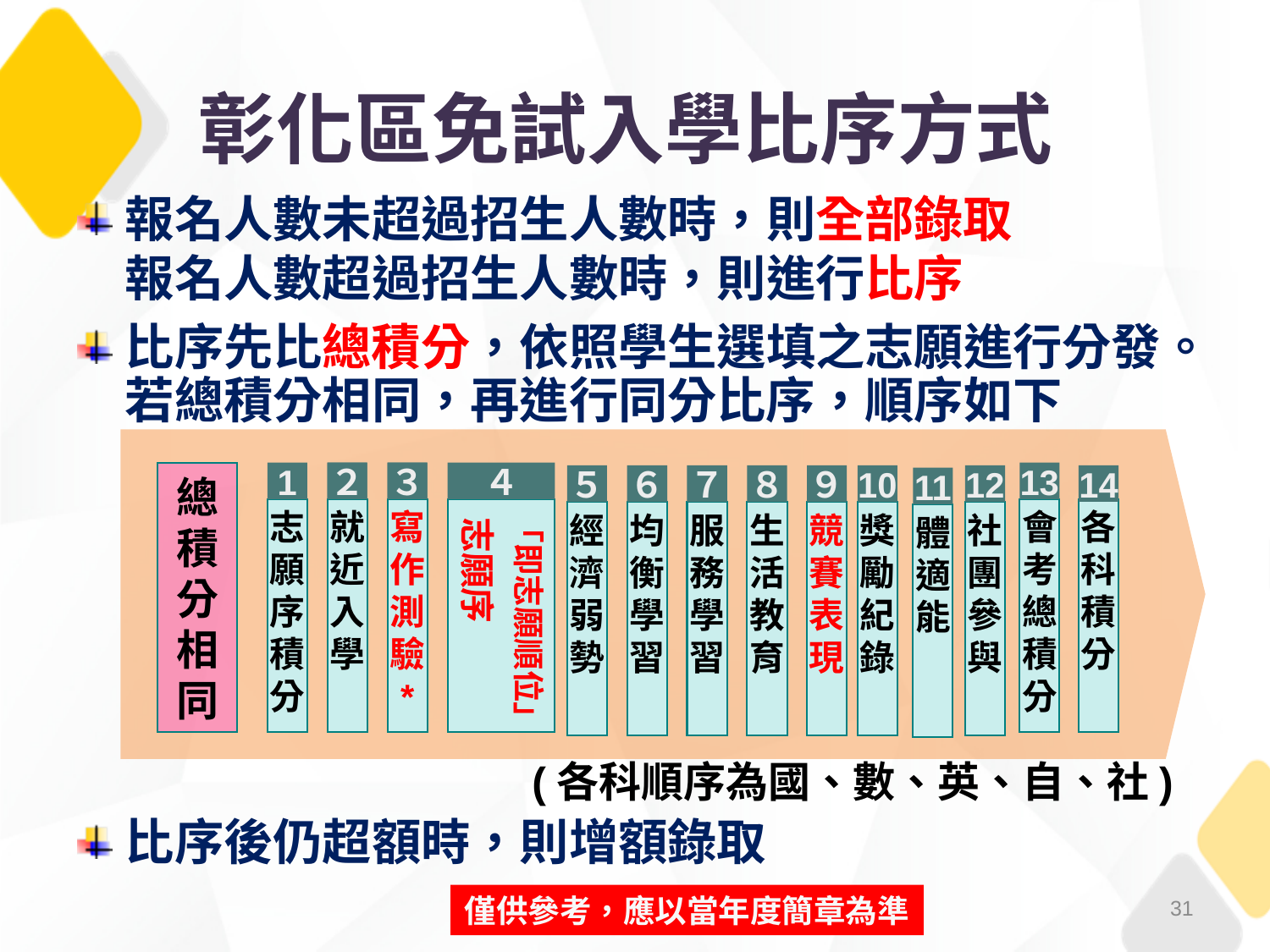

彰化區免試入學比序方式
報名人數未超過招生人數時，則全部錄取
報名人數超過招生人數時，則進行比序
比序先比總積分，依照學生選填之志願進行分發。若總積分相同，再進行同分比序，順序如下

                            (各科順序為國、數、英、自、社)
比序後仍超額時，則增額錄取

總積分相同
1
志願序
積分
２
志願序
２
就近入學
３
就近入學
３
寫作測驗
*
４

13
14
各科積分
５
經濟弱勢

６
均衡學習

７
服務學習
８
生活教育

９
競賽表現

10
獎勵紀錄

12
社團參與
11
體適能

「即志願順位」
會考
總
積分

志願序
31
僅供參考，應以當年度簡章為準